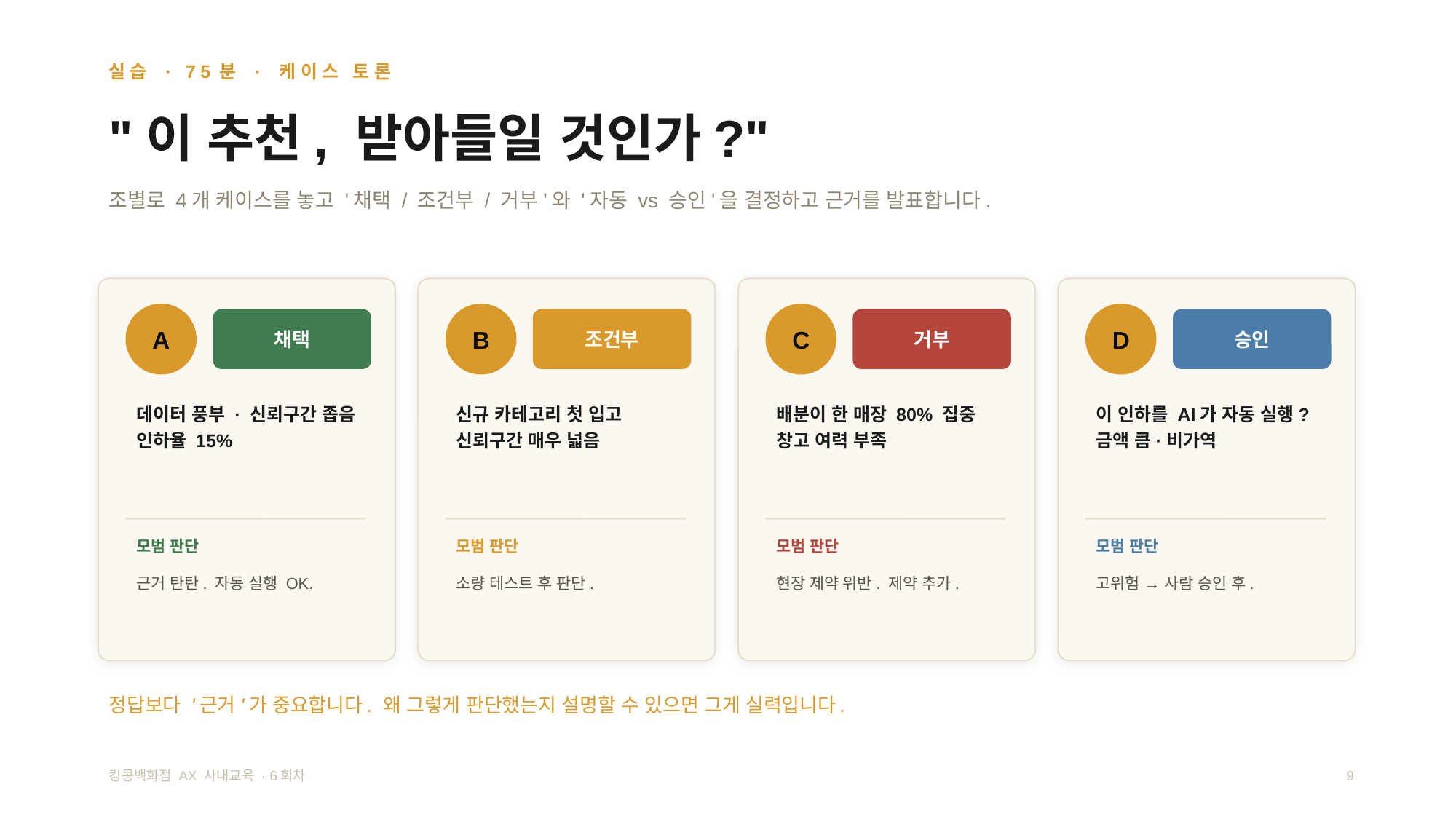

실습 · 75분 · 케이스 토론
"이 추천, 받아들일 것인가?"
조별로 4개 케이스를 놓고 '채택 / 조건부 / 거부'와 '자동 vs 승인'을 결정하고 근거를 발표합니다.

A

B

C

D

채택

조건부

거부

승인
데이터 풍부 · 신뢰구간 좁음
인하율 15%
신규 카테고리 첫 입고
신뢰구간 매우 넓음
배분이 한 매장 80% 집중
창고 여력 부족
이 인하를 AI가 자동 실행?
금액 큼·비가역

모범 판단
모범 판단
모범 판단
모범 판단
근거 탄탄. 자동 실행 OK.
소량 테스트 후 판단.
현장 제약 위반. 제약 추가.
고위험 → 사람 승인 후.
정답보다 '근거'가 중요합니다. 왜 그렇게 판단했는지 설명할 수 있으면 그게 실력입니다.
킹콩백화점 AX 사내교육 · 6회차
9